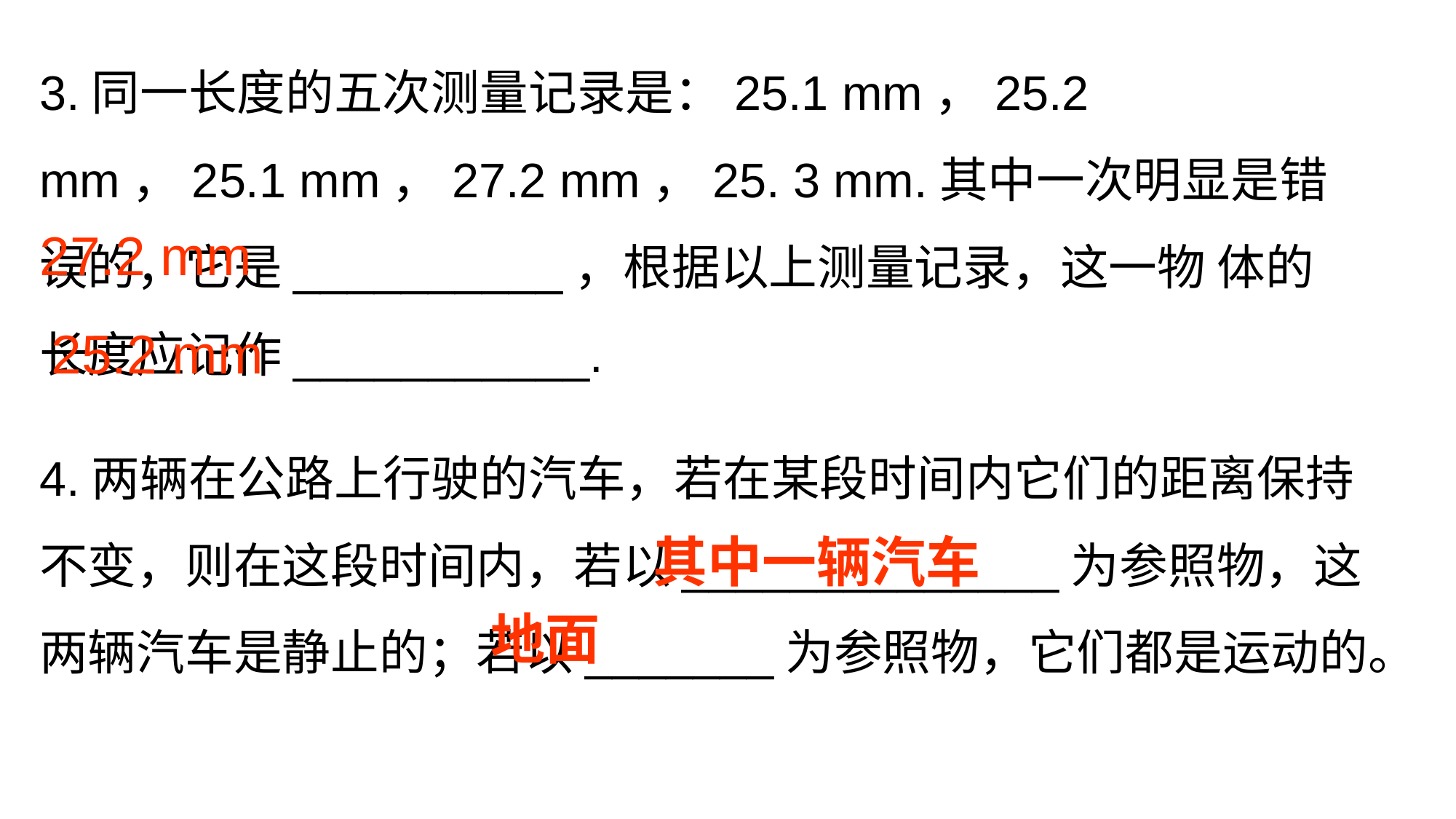

3.同一长度的五次测量记录是：25.1 mm，25.2 mm，25.1 mm，27.2 mm，25. 3 mm.其中一次明显是错误的，它是__________，根据以上测量记录，这一物 体的长度应记作___________.
27.2 mm
25.2 mm
4.两辆在公路上行驶的汽车，若在某段时间内它们的距离保持不变，则在这段时间内，若以______________为参照物，这两辆汽车是静止的；若以_______为参照物，它们都是运动的。
其中一辆汽车
地面